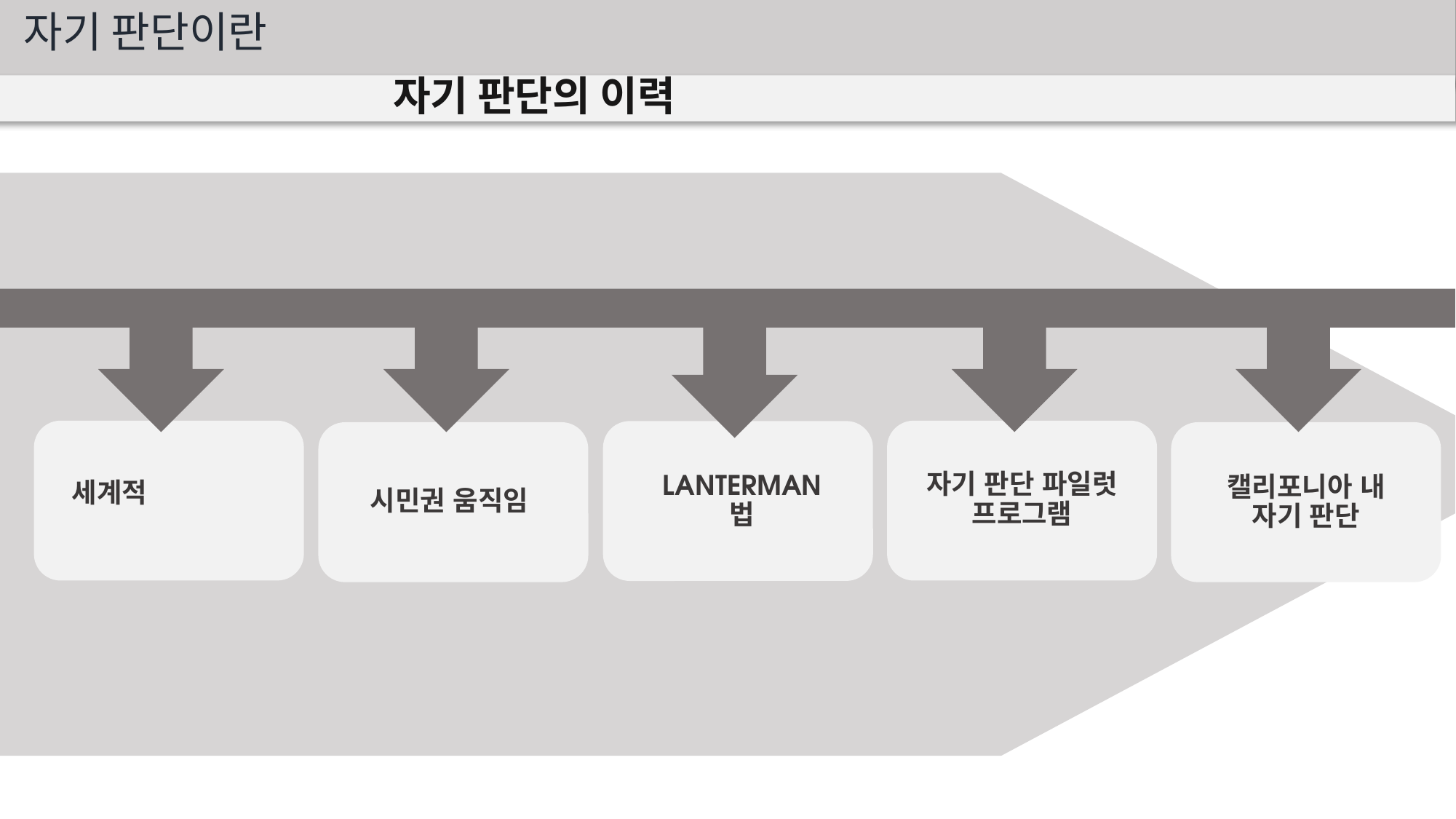

자기 판단이란
자기 판단의 이력

세계적

자기 판단 파일럿 프로그램

LANTERMAN 법

시민권 움직임

캘리포니아 내
자기 판단